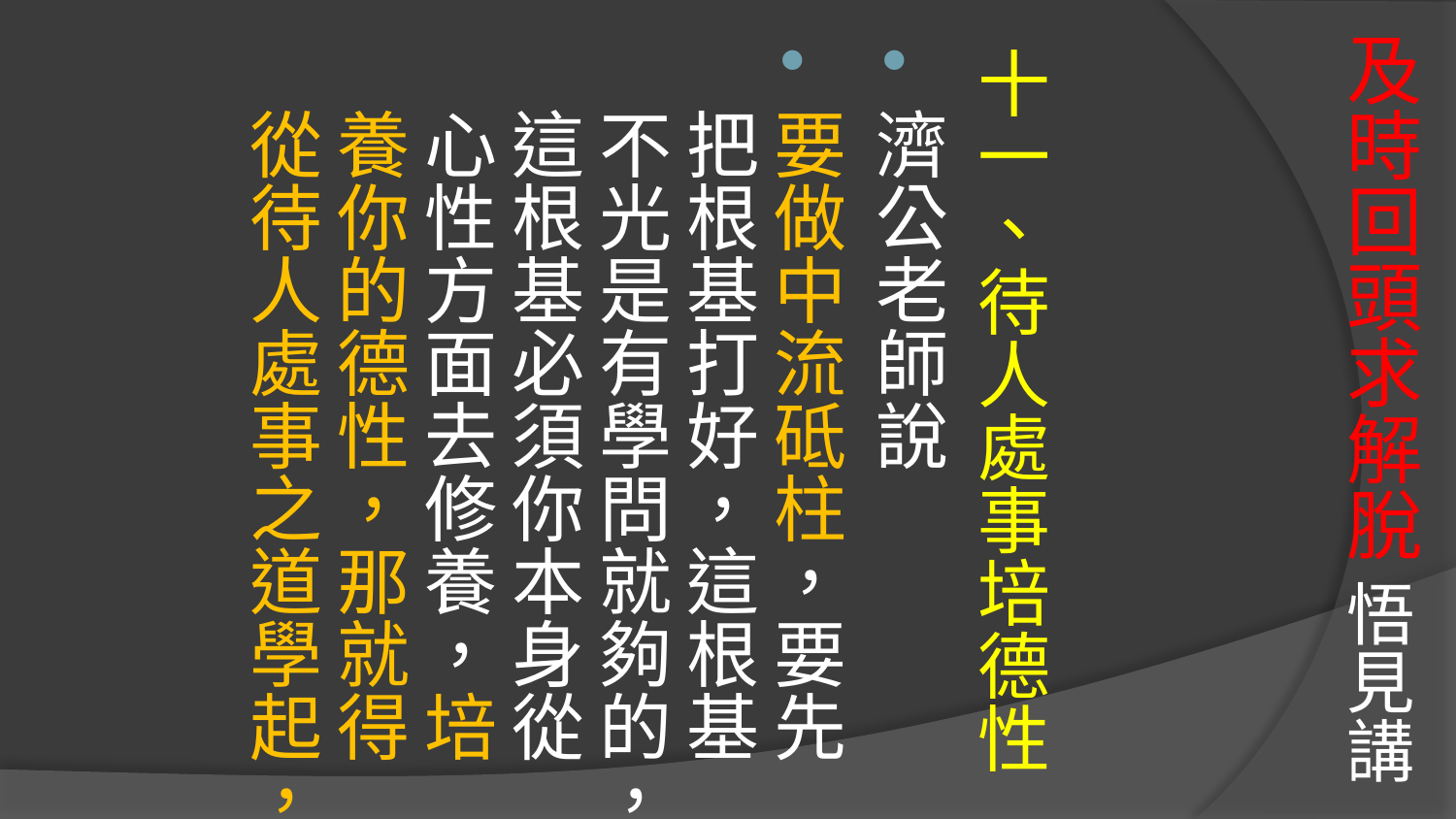

# 及時回頭求解脫 悟見講
十一、待人處事培德性
濟公老師說
要做中流砥柱，要先把根基打好，這根基不光是有學問就夠的，這根基必須你本身從心性方面去修養，培養你的德性，那就得從待人處事之道學起，